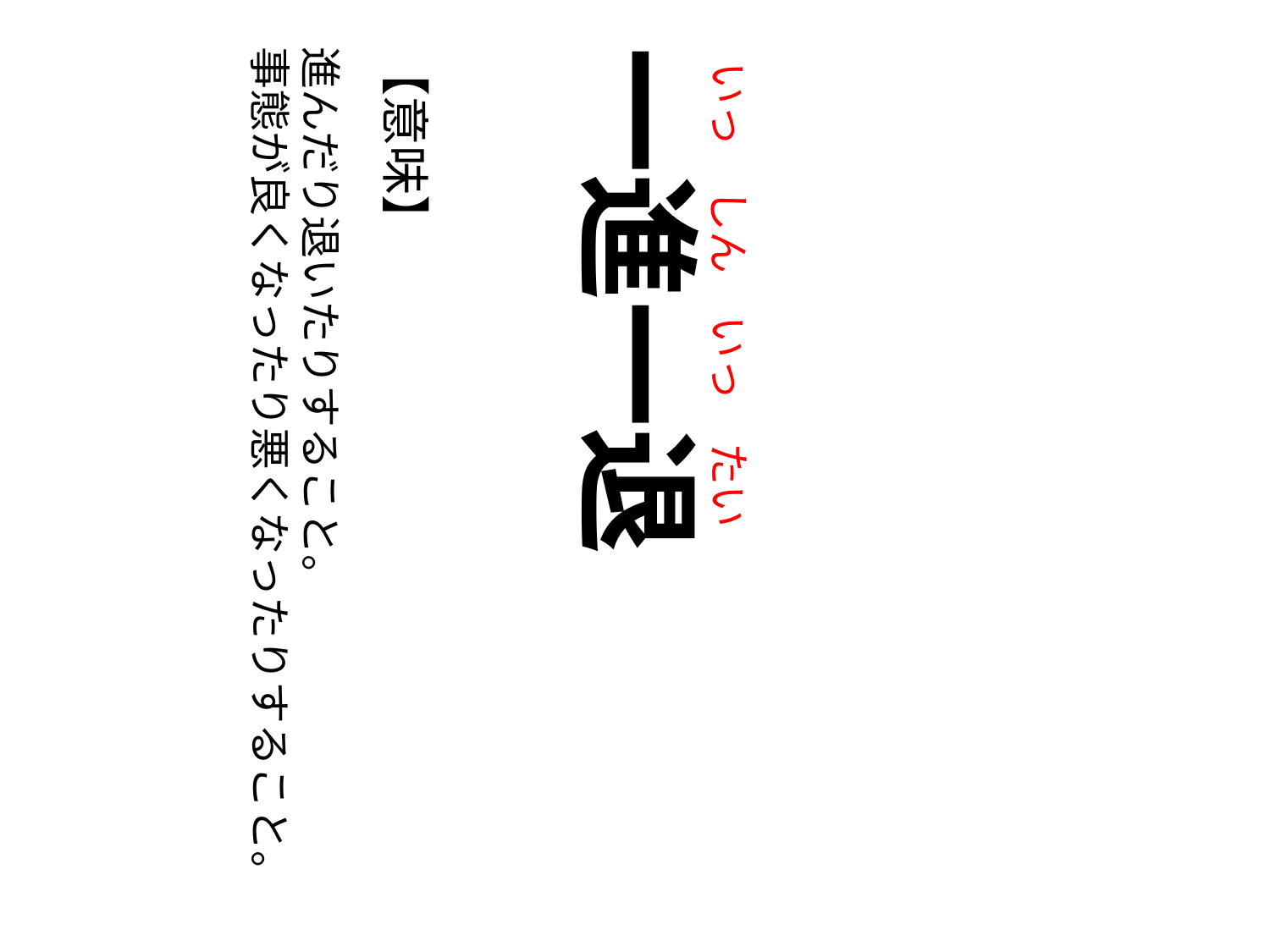

いっ
しん
いっ
たい
【意味】

進んだり退いたりすること。
事態が良くなったり悪くなったりすること。
一進一退